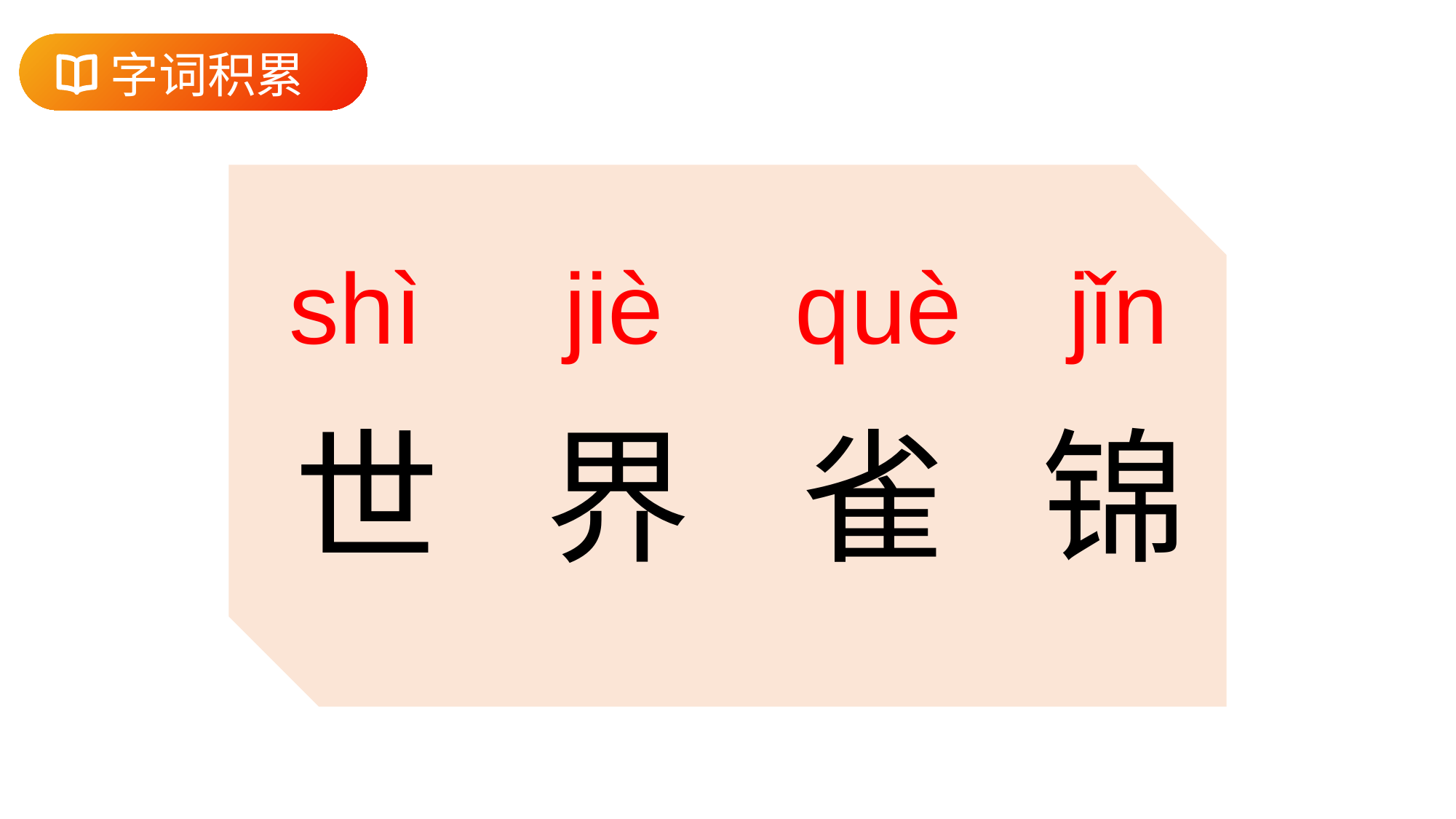

字词积累

shì
jiè
què
jǐn
世
界
雀
锦